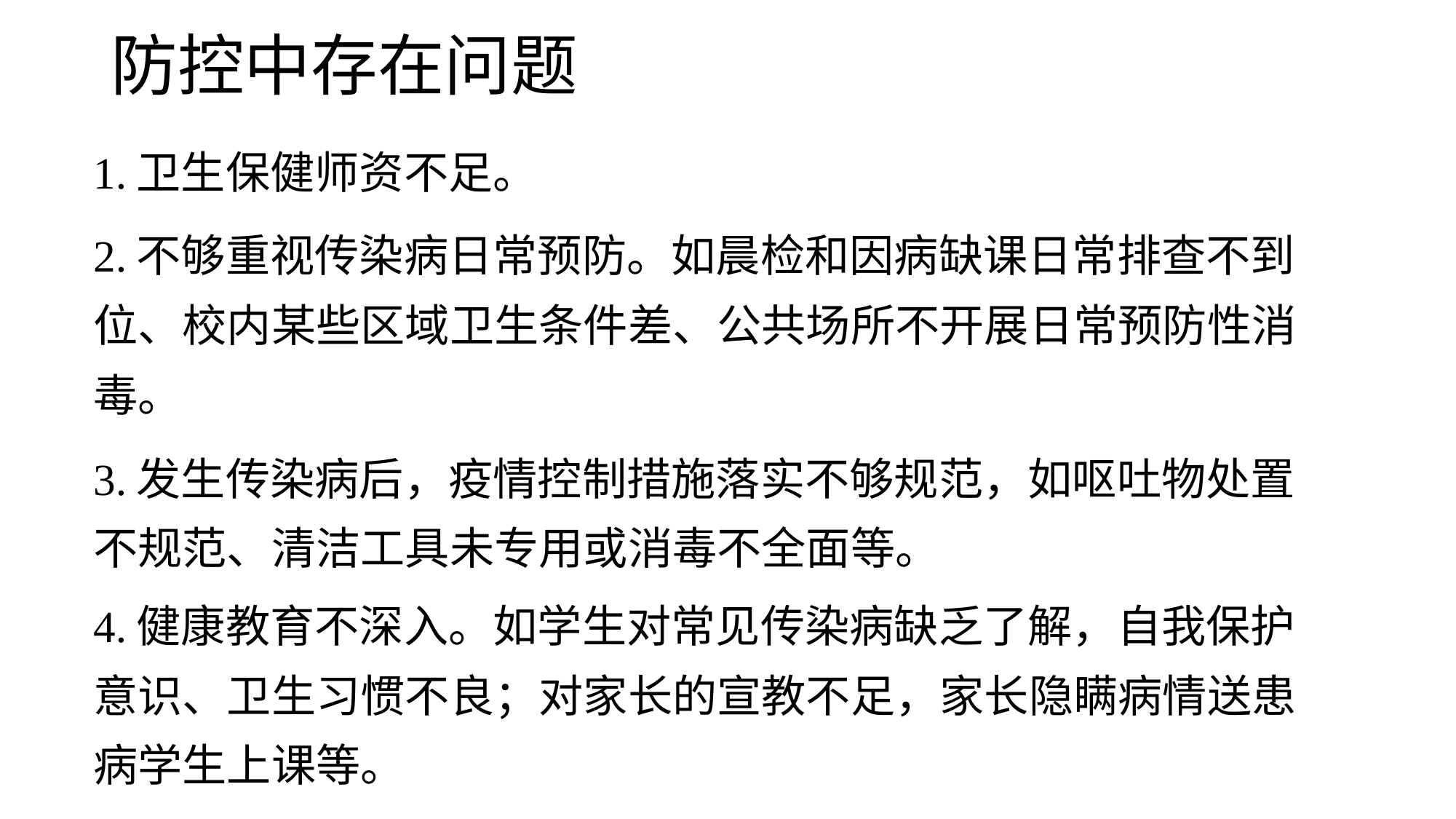

# 防控中存在问题
1.卫生保健师资不足。
2.不够重视传染病日常预防。如晨检和因病缺课日常排查不到位、校内某些区域卫生条件差、公共场所不开展日常预防性消毒。
3.发生传染病后，疫情控制措施落实不够规范，如呕吐物处置不规范、清洁工具未专用或消毒不全面等。
4.健康教育不深入。如学生对常见传染病缺乏了解，自我保护意识、卫生习惯不良；对家长的宣教不足，家长隐瞒病情送患病学生上课等。